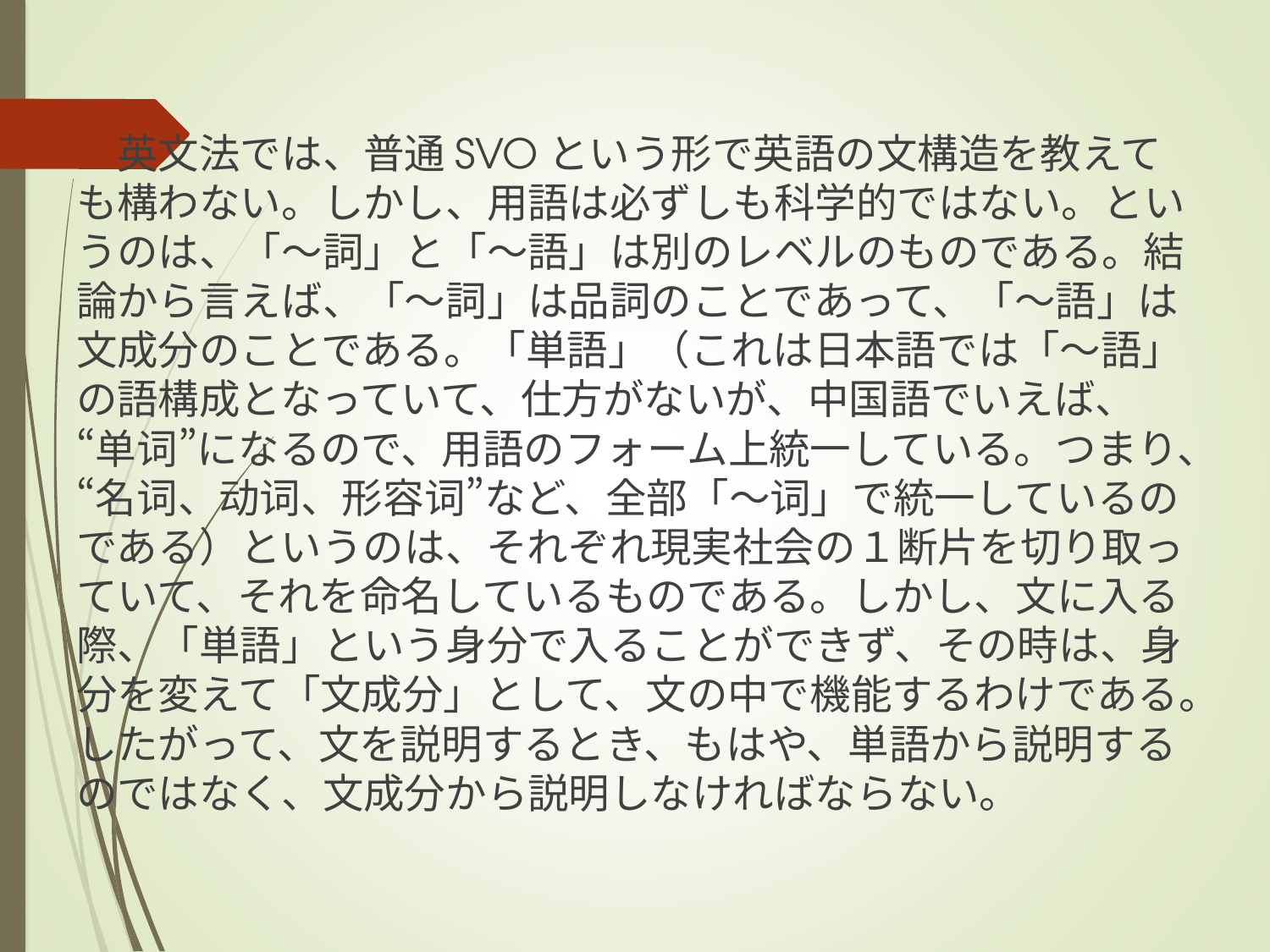

英文法では、普通SVOという形で英語の文構造を教えても構わない。しかし、用語は必ずしも科学的ではない。というのは、「～詞」と「～語」は別のレベルのものである。結論から言えば、「～詞」は品詞のことであって、「～語」は文成分のことである。「単語」（これは日本語では「～語」の語構成となっていて、仕方がないが、中国語でいえば、“单词”になるので、用語のフォーム上統一している。つまり、“名词、动词、形容词”など、全部「～词」で統一しているのである）というのは、それぞれ現実社会の１断片を切り取っていて、それを命名しているものである。しかし、文に入る際、「単語」という身分で入ることができず、その時は、身分を変えて「文成分」として、文の中で機能するわけである。したがって、文を説明するとき、もはや、単語から説明するのではなく、文成分から説明しなければならない。